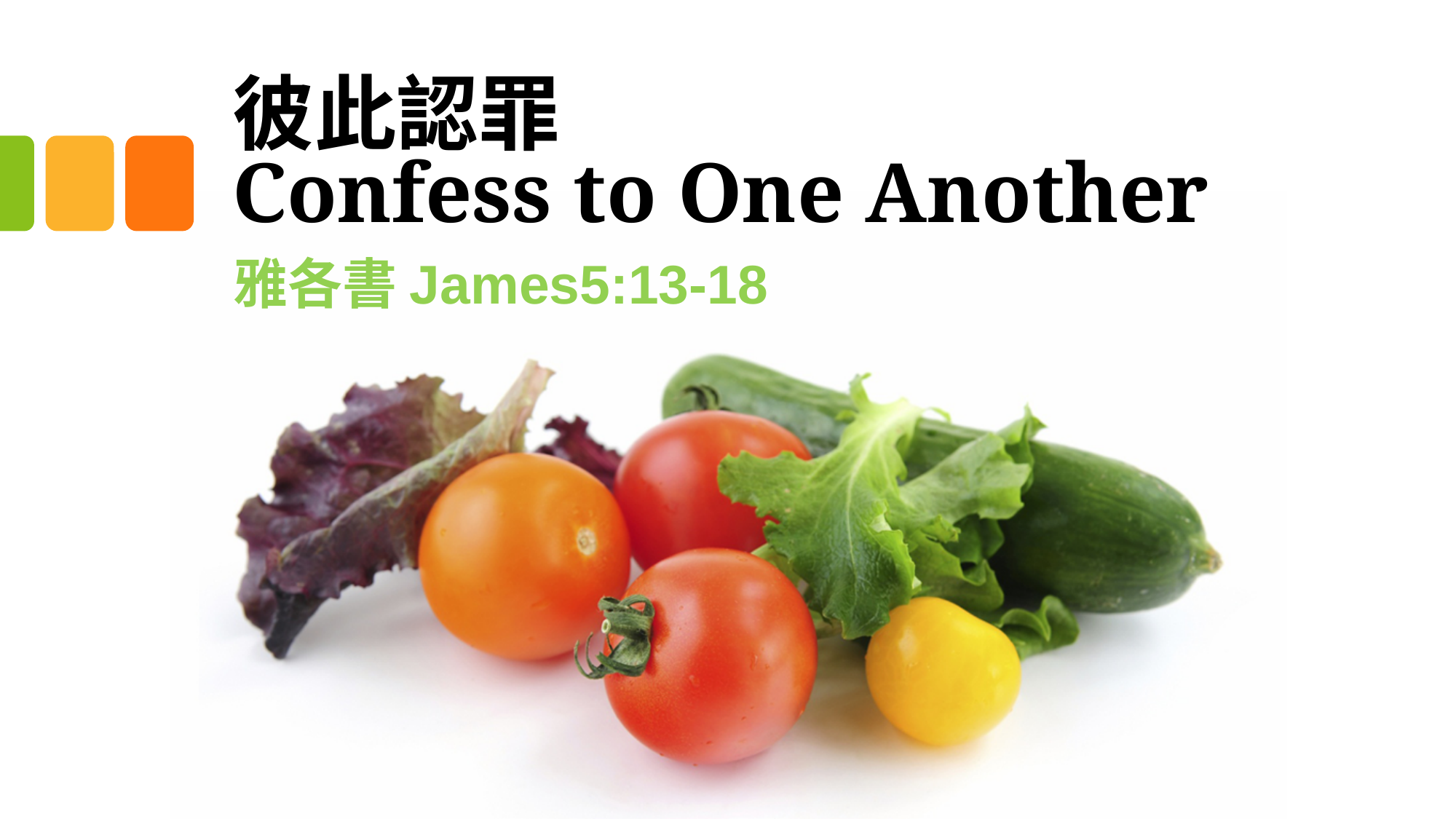

# 彼此認罪 Confess to One Another
雅各書James5:13-18